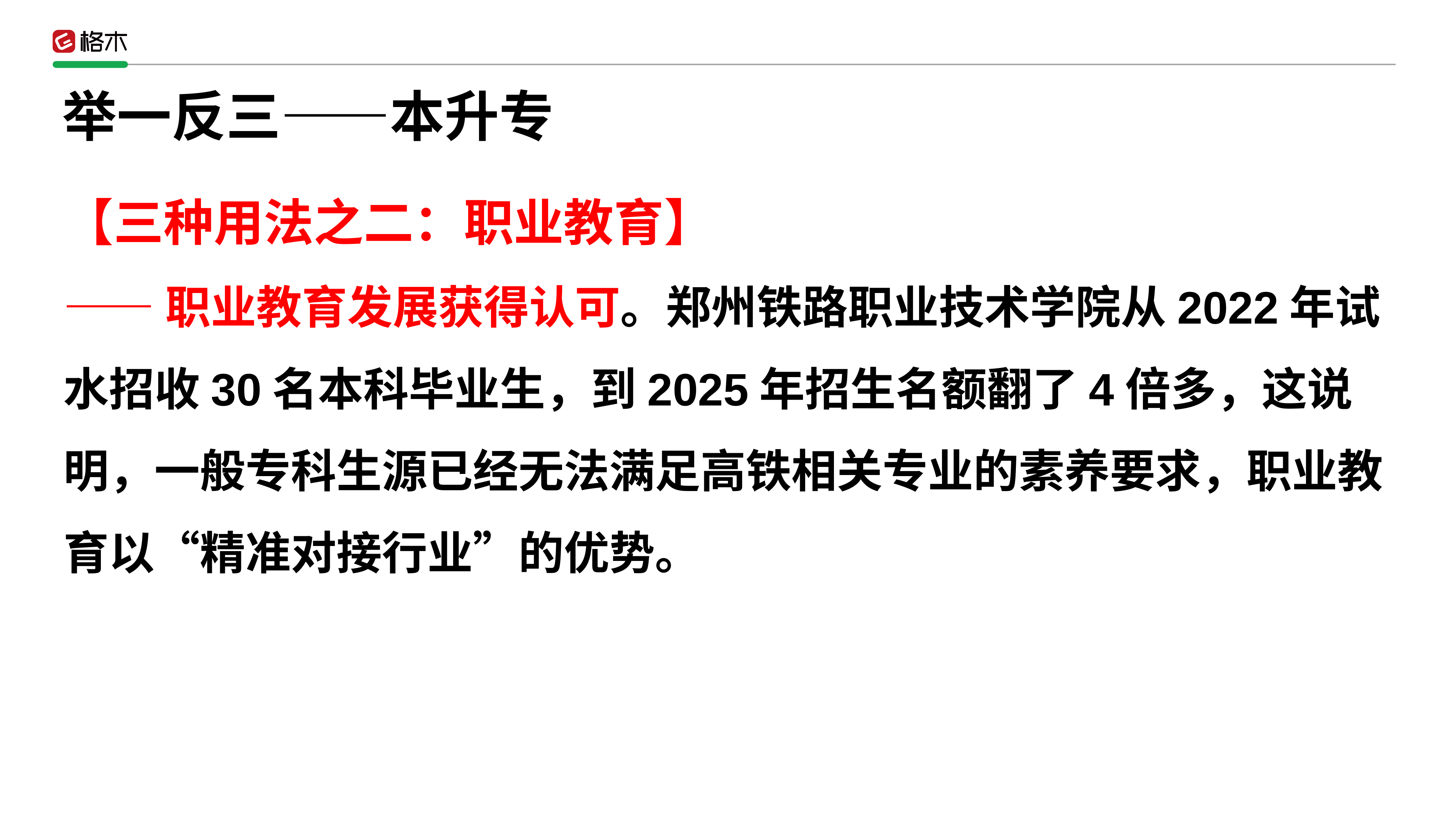

举一反三——本升专
【三种用法之二：职业教育】
——职业教育发展获得认可。郑州铁路职业技术学院从2022年试水招收30名本科毕业生，到2025年招生名额翻了4倍多，这说明，一般专科生源已经无法满足高铁相关专业的素养要求，职业教育以“精准对接行业”的优势。